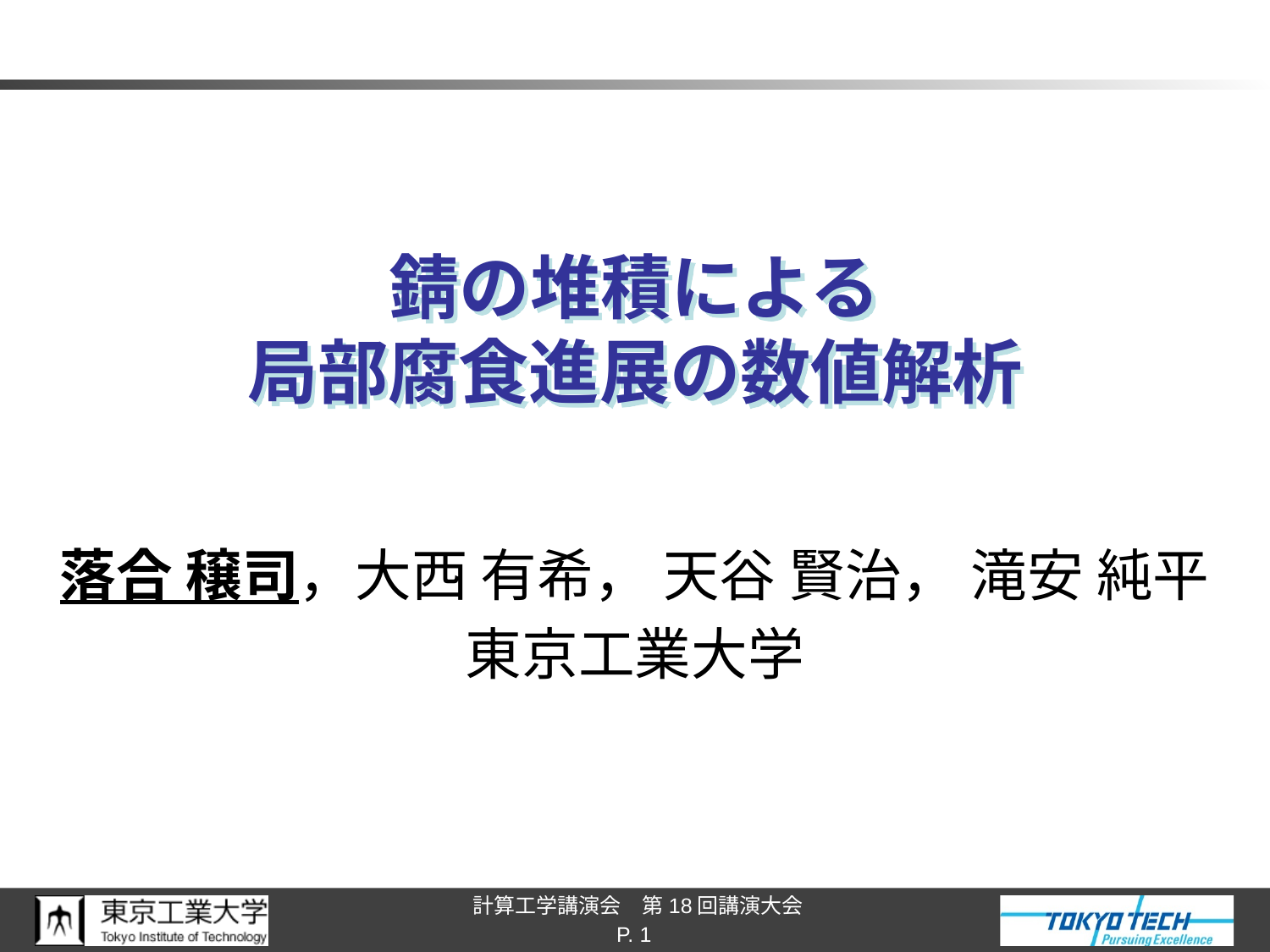

# 錆の堆積による 局部腐食進展の数値解析
落合 穣司，大西 有希， 天谷 賢治， 滝安 純平
東京工業大学
P. 1